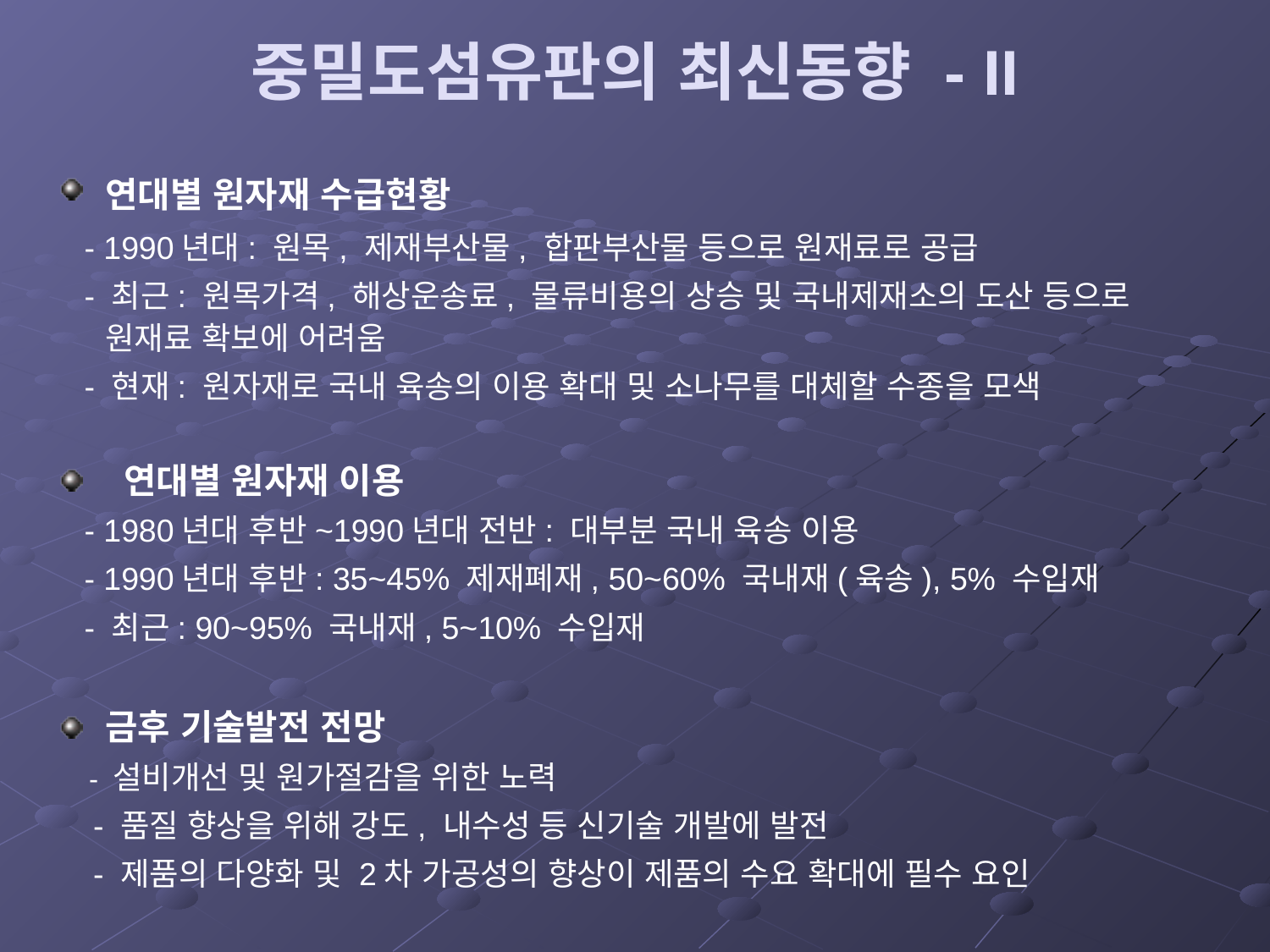

# 중밀도섬유판의 최신동향 - II
연대별 원자재 수급현황
   - 1990년대: 원목, 제재부산물, 합판부산물 등으로 원재료로 공급
   - 최근: 원목가격, 해상운송료, 물류비용의 상승 및 국내제재소의 도산 등으로 원재료 확보에 어려움
   - 현재: 원자재로 국내 육송의 이용 확대 및 소나무를 대체할 수종을 모색

 연대별 원자재 이용
   - 1980년대 후반~1990년대 전반: 대부분 국내 육송 이용
   - 1990년대 후반: 35~45% 제재폐재, 50~60% 국내재(육송), 5% 수입재
   - 최근: 90~95% 국내재, 5~10% 수입재

금후 기술발전 전망
    - 설비개선 및 원가절감을 위한 노력
    - 품질 향상을 위해 강도, 내수성 등 신기술 개발에 발전
    - 제품의 다양화 및 2차 가공성의 향상이 제품의 수요 확대에 필수 요인